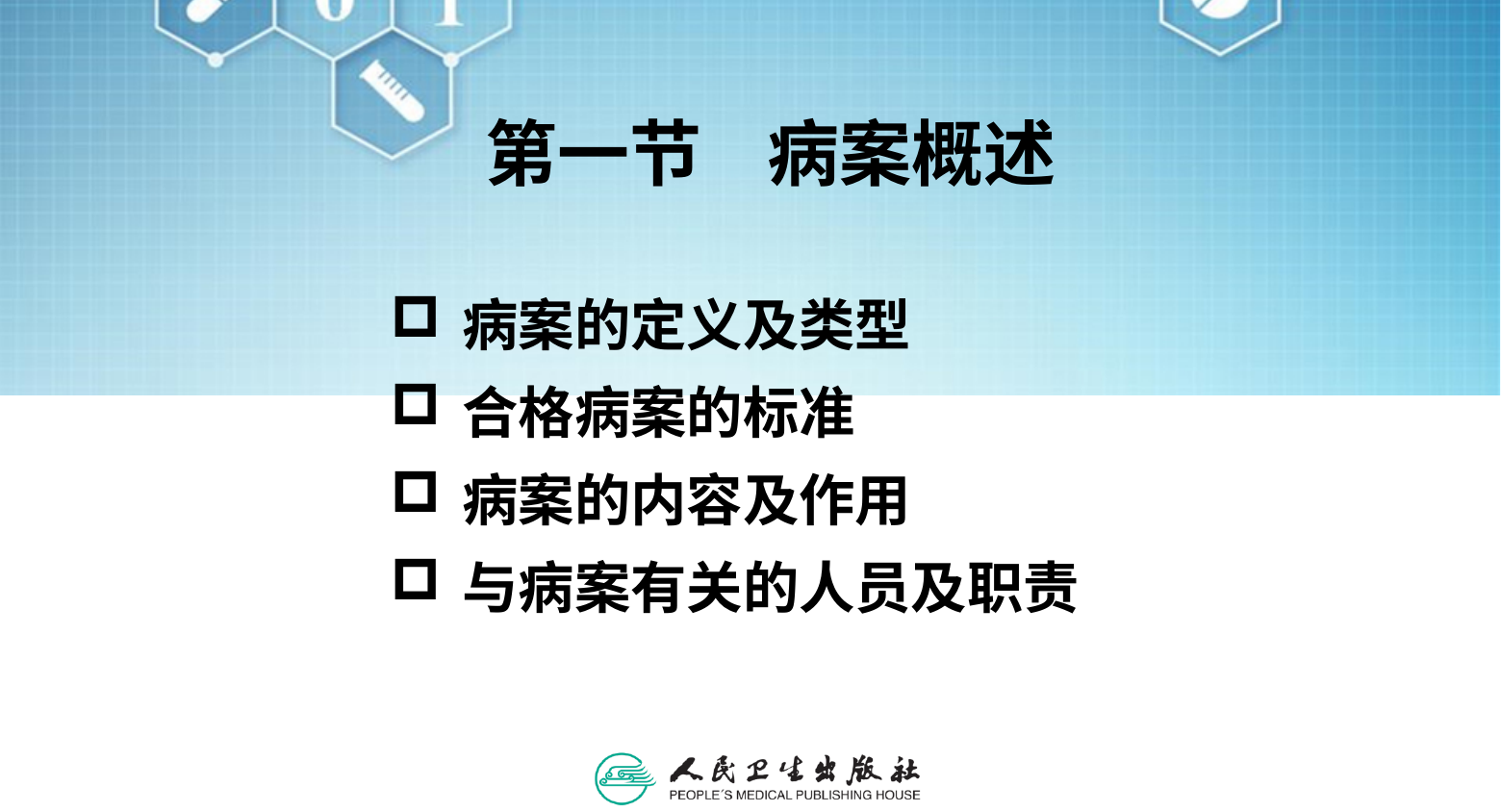

第一节    病案概述
病案的定义及类型
合格病案的标准
病案的内容及作用
与病案有关的人员及职责